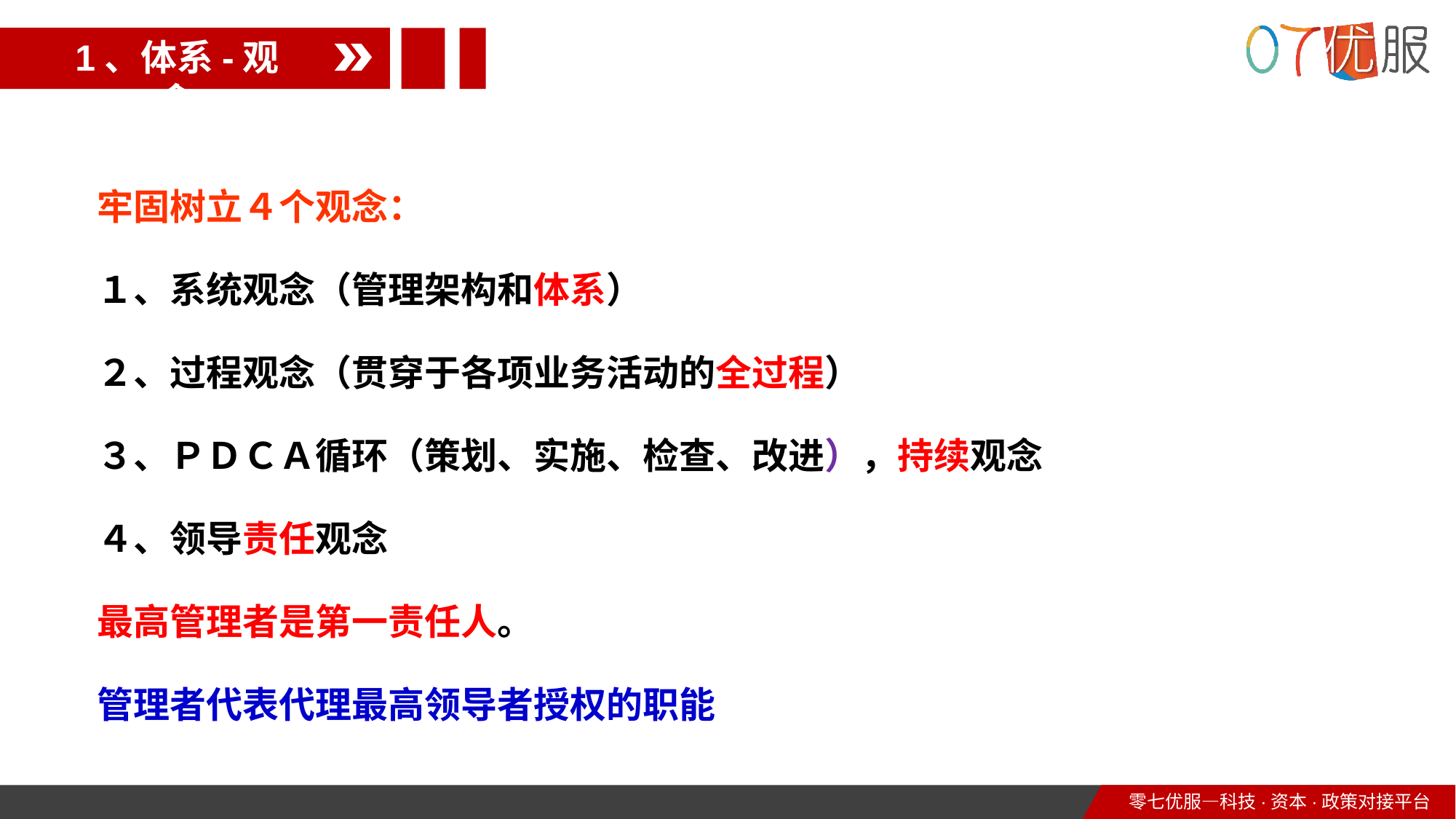

1、体系-观念
牢固树立４个观念：
１、系统观念（管理架构和体系）
２、过程观念（贯穿于各项业务活动的全过程）
３、ＰＤＣＡ循环（策划、实施、检查、改进），持续观念
４、领导责任观念
最高管理者是第一责任人。
管理者代表代理最高领导者授权的职能